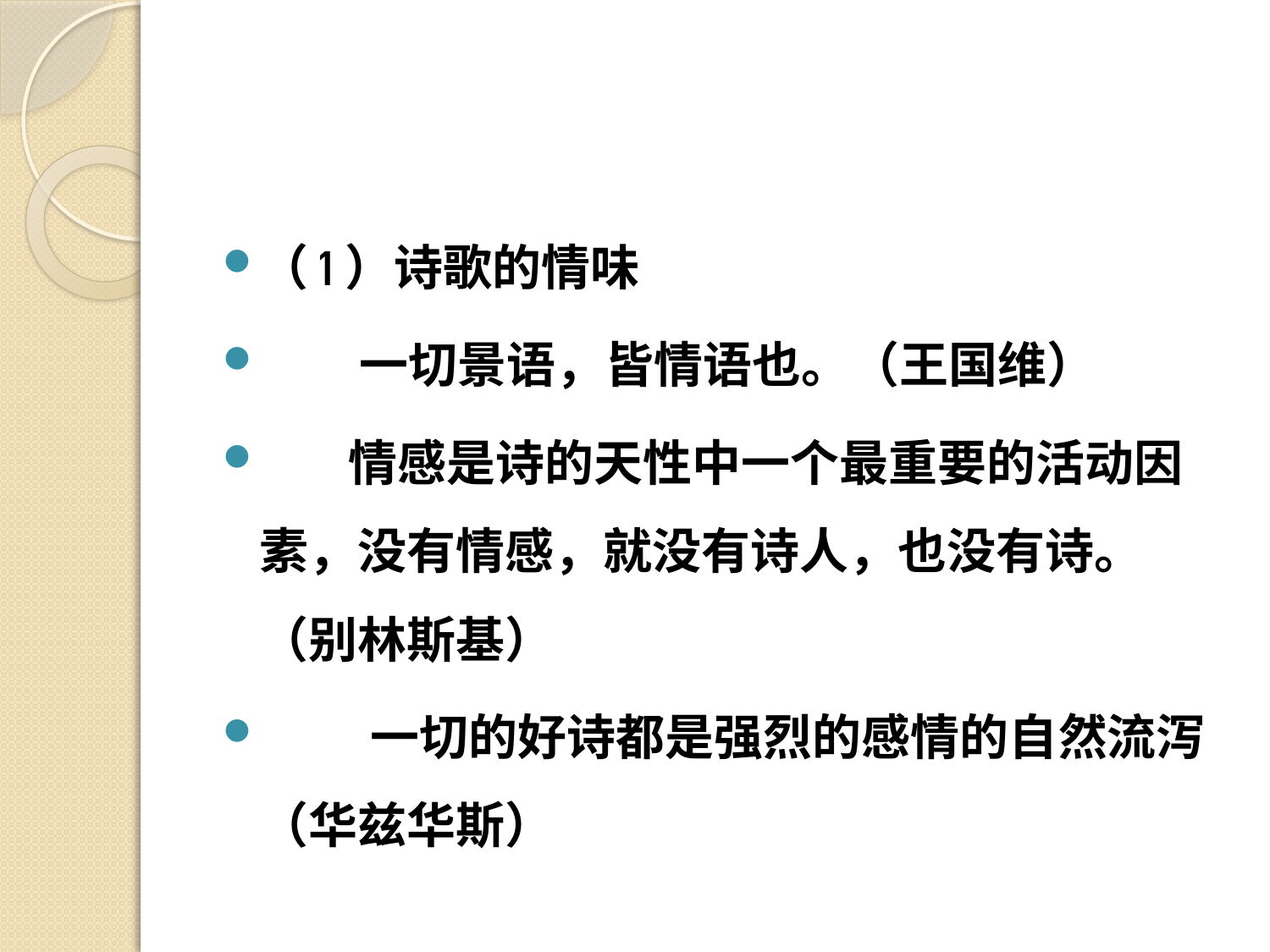

#
（1）诗歌的情味
        一切景语，皆情语也。（王国维）
       情感是诗的天性中一个最重要的活动因素，没有情感，就没有诗人，也没有诗。（别林斯基）
         一切的好诗都是强烈的感情的自然流泻（华兹华斯）